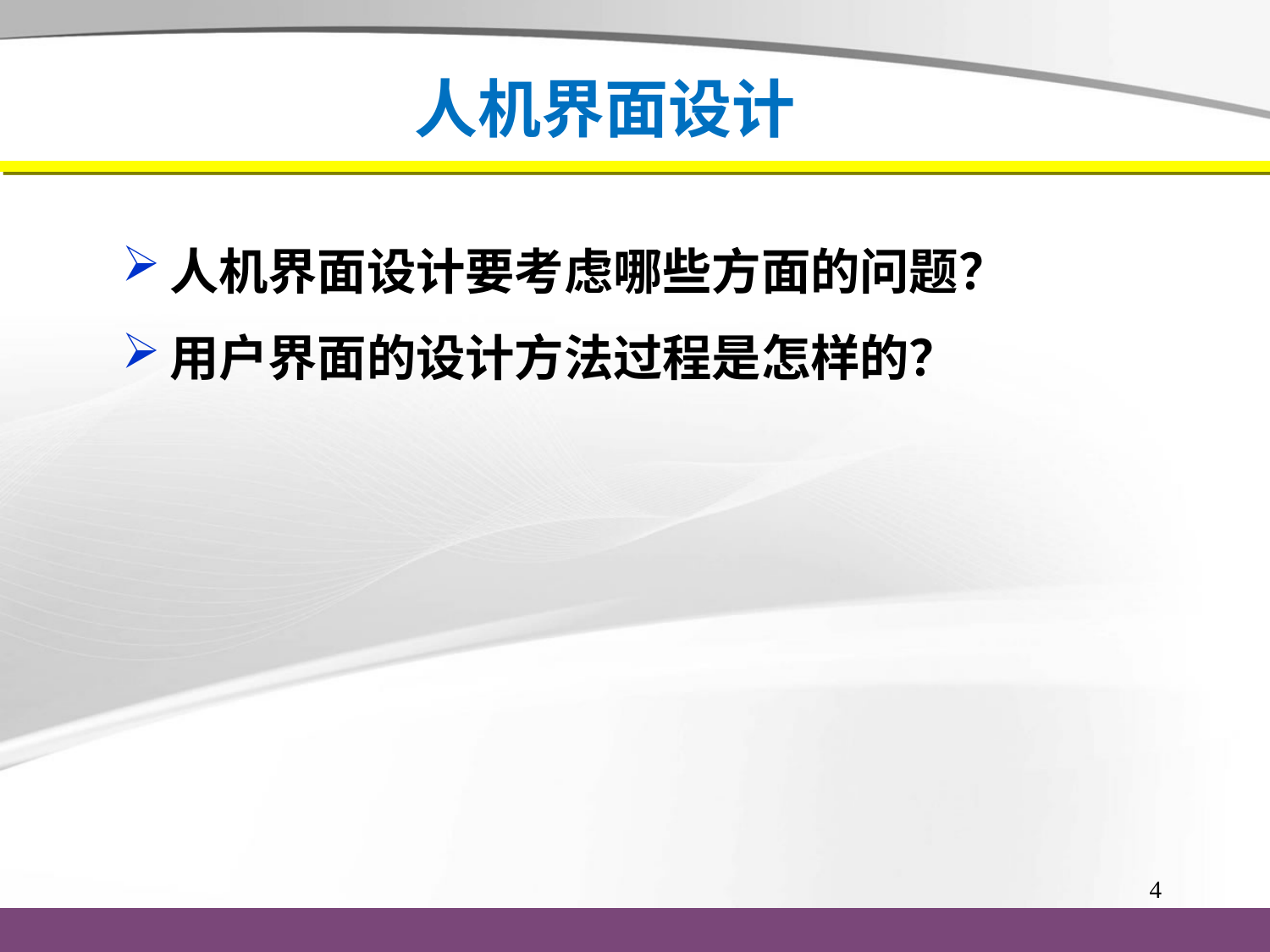

# 人机界面设计
人机界面设计要考虑哪些方面的问题？
用户界面的设计方法过程是怎样的？

4